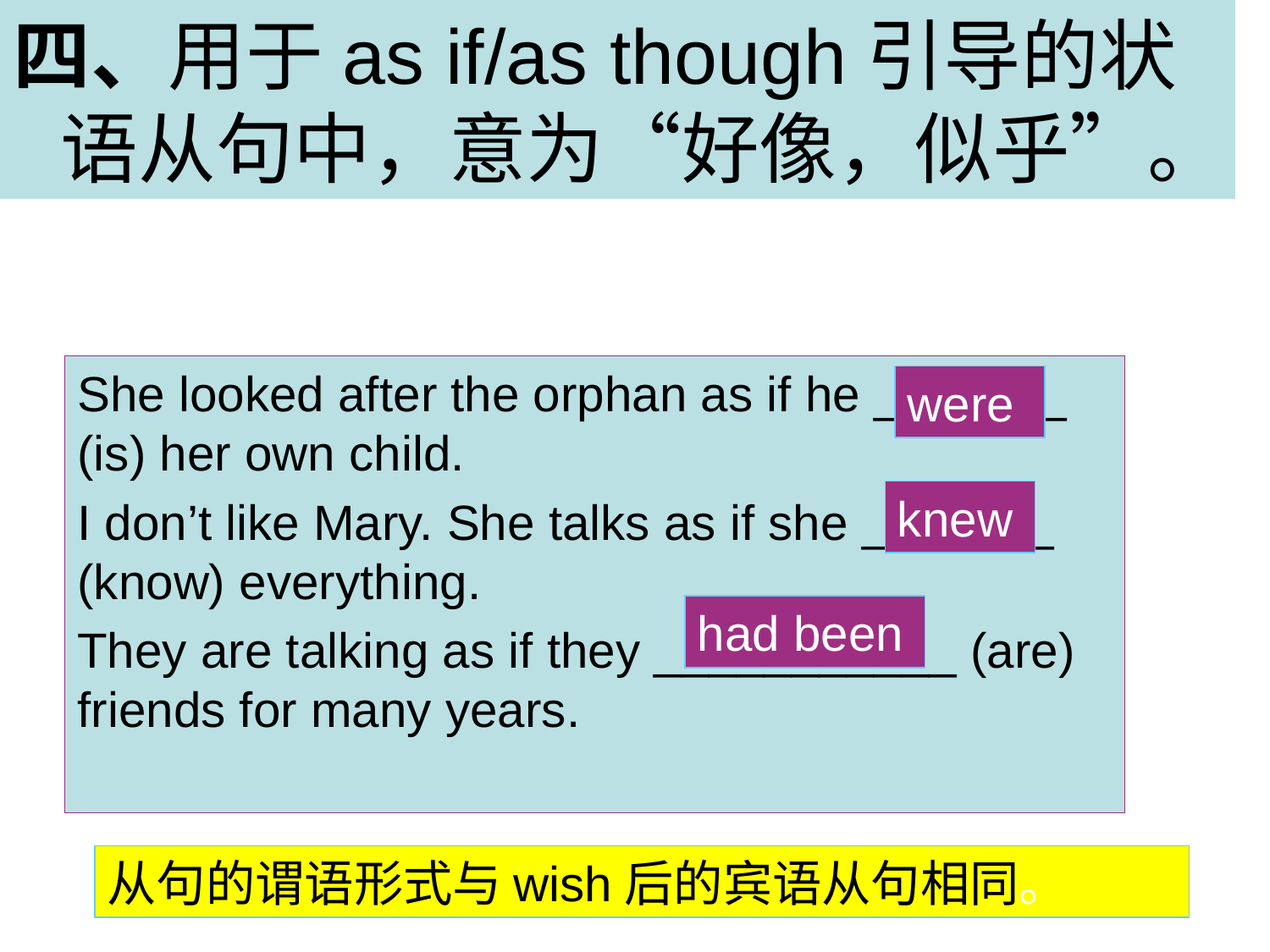

四、用于as if/as though引导的状语从句中，意为“好像，似乎”。
She looked after the orphan as if he _______ (is) her own child.
I don’t like Mary. She talks as if she _______ (know) everything.
They are talking as if they ___________ (are) friends for many years.

were
knew
had been
从句的谓语形式与wish后的宾语从句相同。